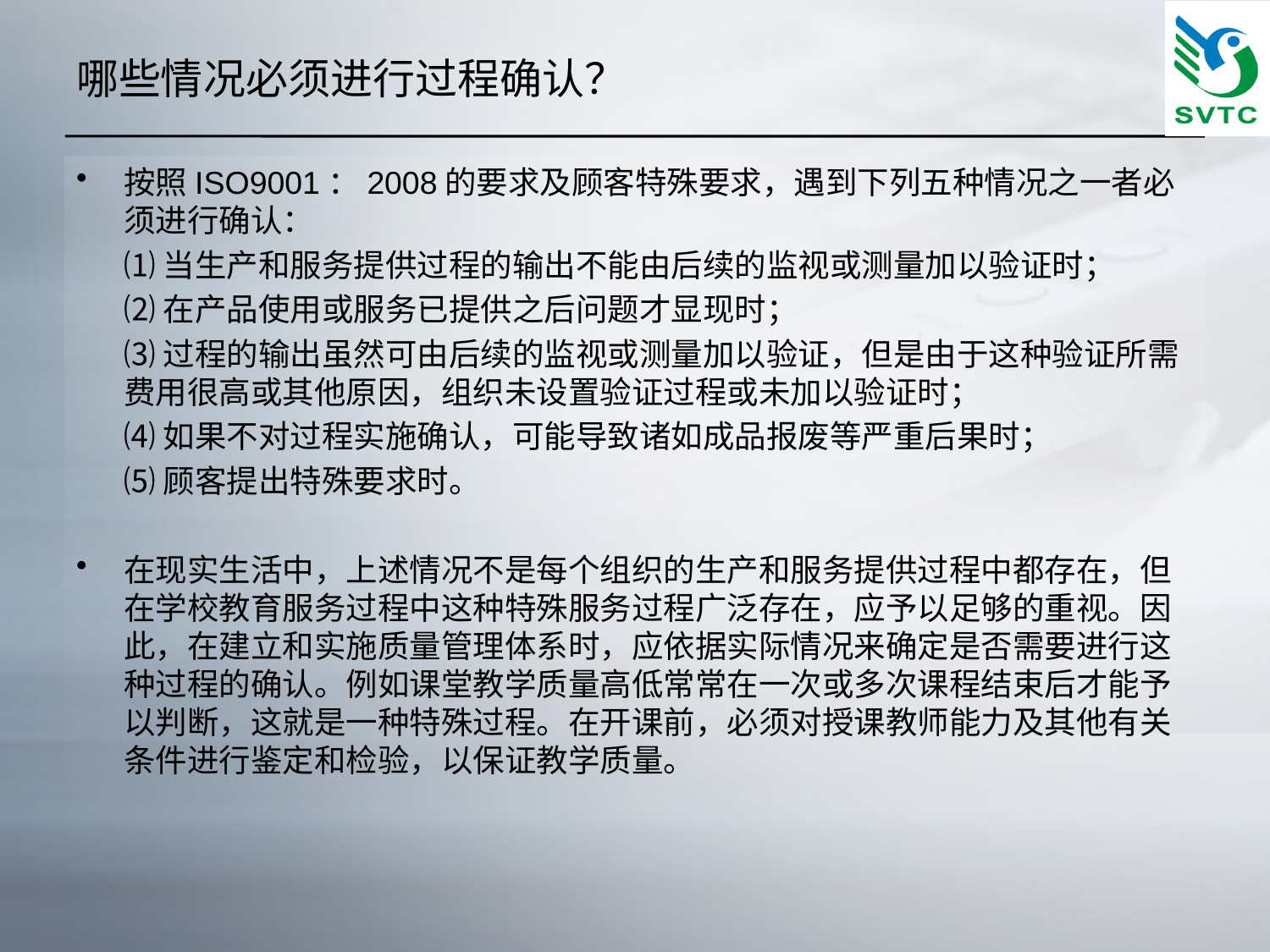

# 哪些情况必须进行过程确认？
按照ISO9001：2008的要求及顾客特殊要求，遇到下列五种情况之一者必须进行确认：
	⑴当生产和服务提供过程的输出不能由后续的监视或测量加以验证时；
	⑵在产品使用或服务已提供之后问题才显现时；
	⑶过程的输出虽然可由后续的监视或测量加以验证，但是由于这种验证所需费用很高或其他原因，组织未设置验证过程或未加以验证时；
	⑷如果不对过程实施确认，可能导致诸如成品报废等严重后果时；
	⑸顾客提出特殊要求时。

在现实生活中，上述情况不是每个组织的生产和服务提供过程中都存在，但在学校教育服务过程中这种特殊服务过程广泛存在，应予以足够的重视。因此，在建立和实施质量管理体系时，应依据实际情况来确定是否需要进行这种过程的确认。例如课堂教学质量高低常常在一次或多次课程结束后才能予以判断，这就是一种特殊过程。在开课前，必须对授课教师能力及其他有关条件进行鉴定和检验，以保证教学质量。